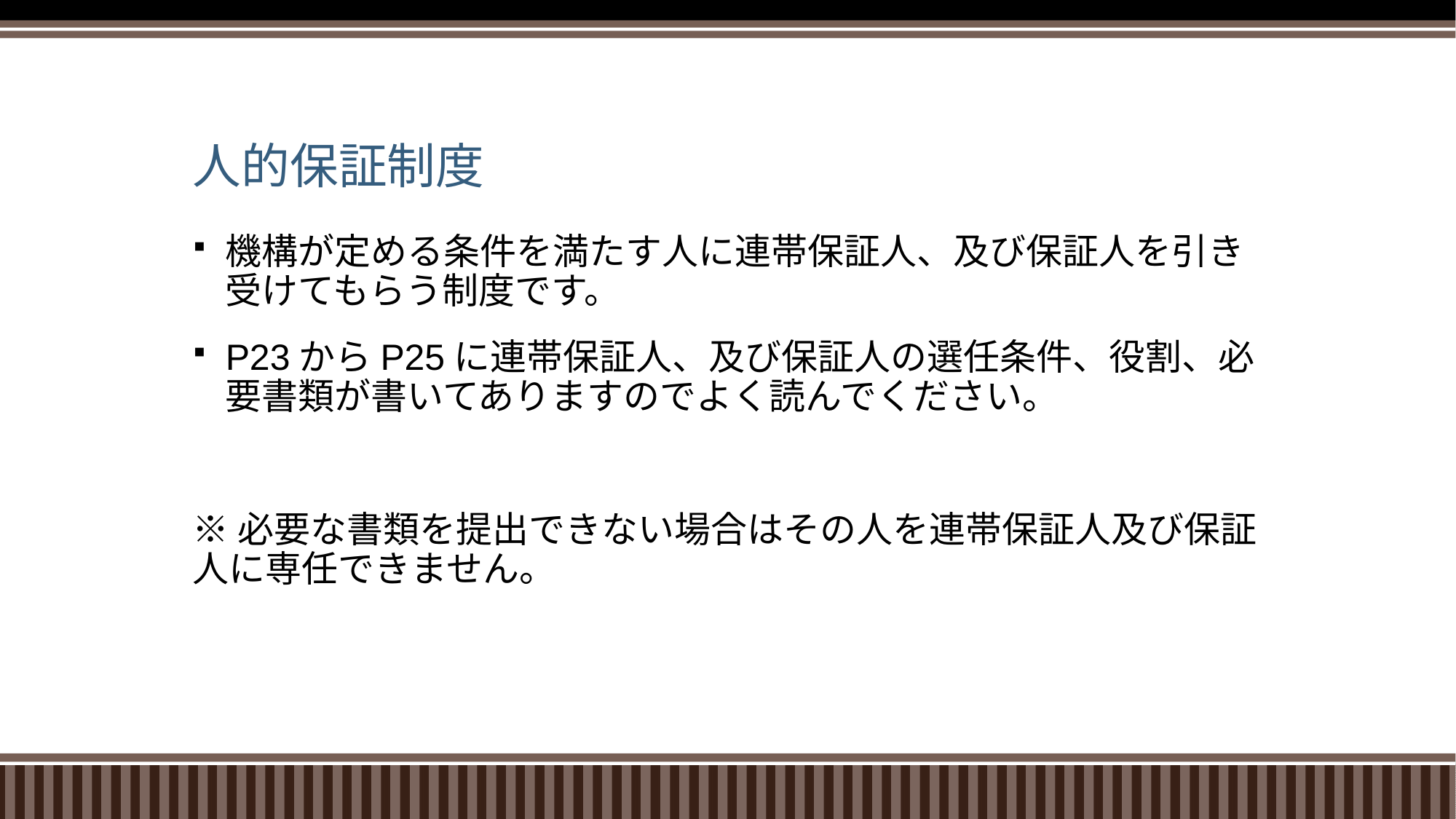

# 人的保証制度
機構が定める条件を満たす人に連帯保証人、及び保証人を引き受けてもらう制度です。
P23からP25に連帯保証人、及び保証人の選任条件、役割、必要書類が書いてありますのでよく読んでください。

※必要な書類を提出できない場合はその人を連帯保証人及び保証人に専任できません。